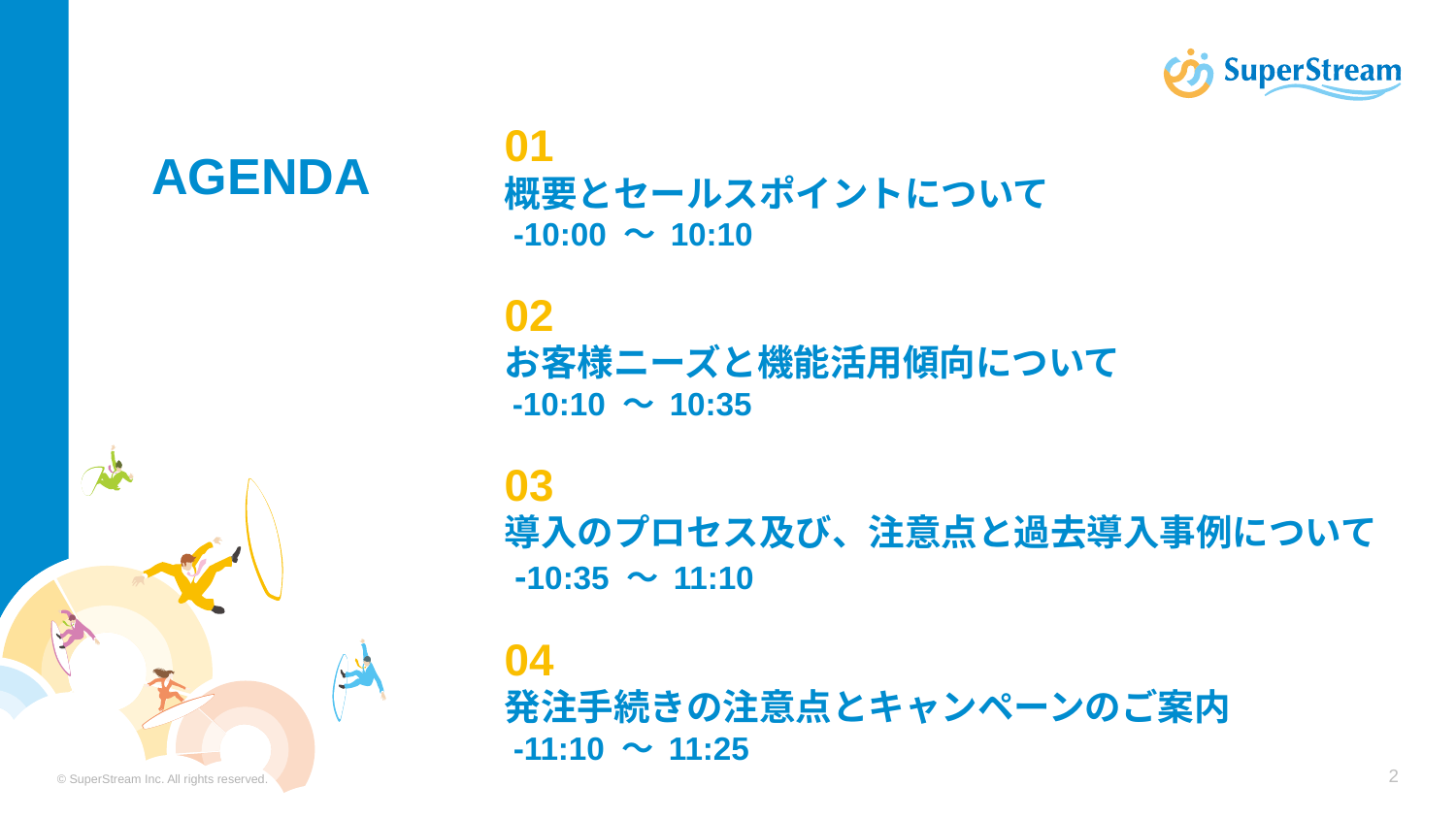

01
概要とセールスポイントについて
 -10:00 〜 10:10

02
お客様ニーズと機能活用傾向について
 -10:10 〜 10:35

03
導入のプロセス及び、注意点と過去導入事例について
 -10:35 〜 11:10

04
発注手続きの注意点とキャンペーンのご案内
 -11:10 〜 11:25
AGENDA
© SuperStream Inc. All rights reserved.
2